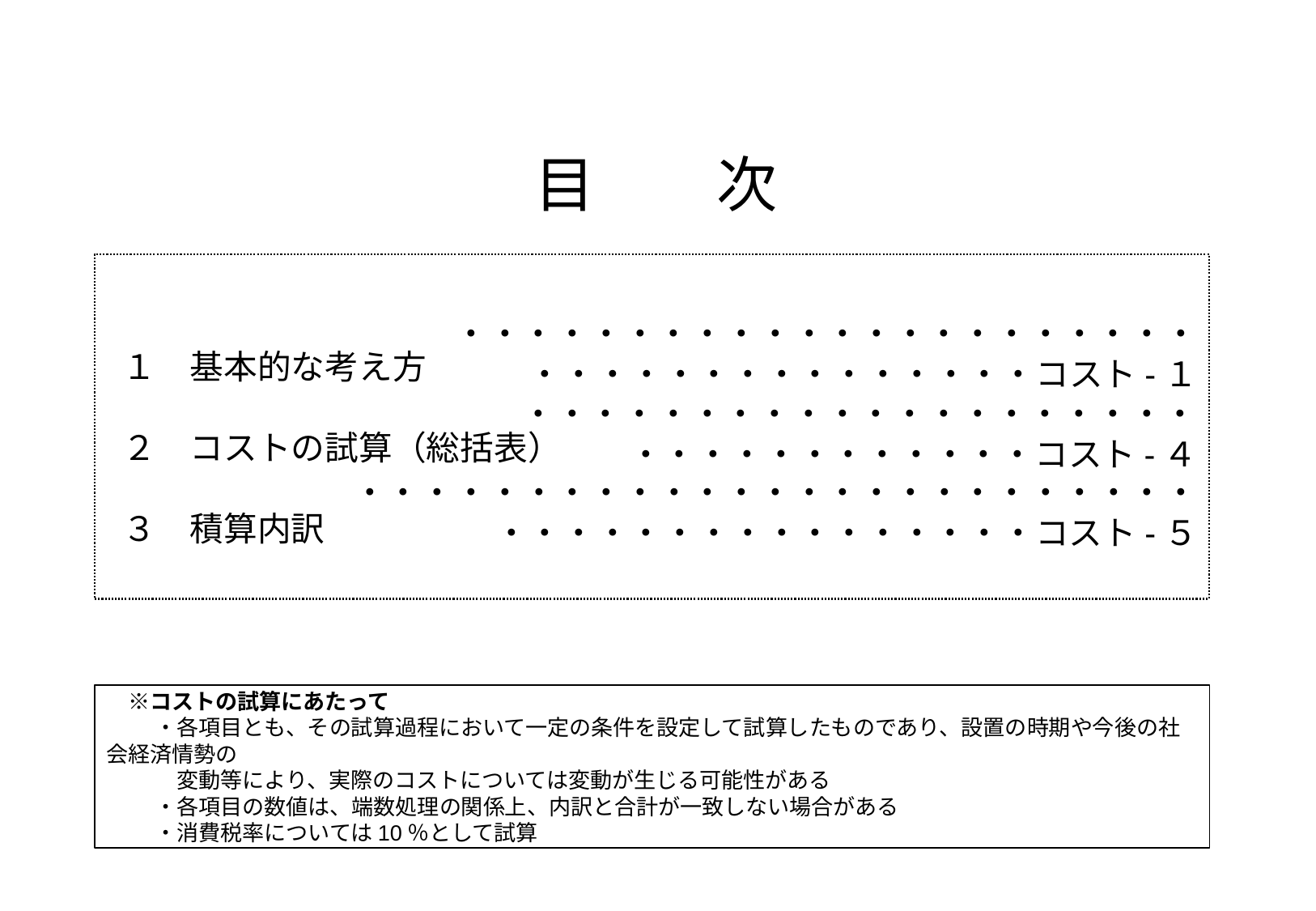

# 目　　次
 １　基本的な考え方
 ２　コストの試算（総括表）
 ３　積算内訳
・・・・・・・・・・・・・・・・・・・・・・・・・・・・・・・・・・・・・コスト-１
・・・・・・・・・・・・・・・・・・・・・・・・・・・・・・・・コスト-４
・・・・・・・・・・・・・・・・・・・・・・・・・・・・・・・・・・・・・・・・・コスト-５
　※コストの試算にあたって
　　 ・各項目とも、その試算過程において一定の条件を設定して試算したものであり、設置の時期や今後の社会経済情勢の
　　　 変動等により、実際のコストについては変動が生じる可能性がある
　　 ・各項目の数値は、端数処理の関係上、内訳と合計が一致しない場合がある
　　 ・消費税率については10％として試算